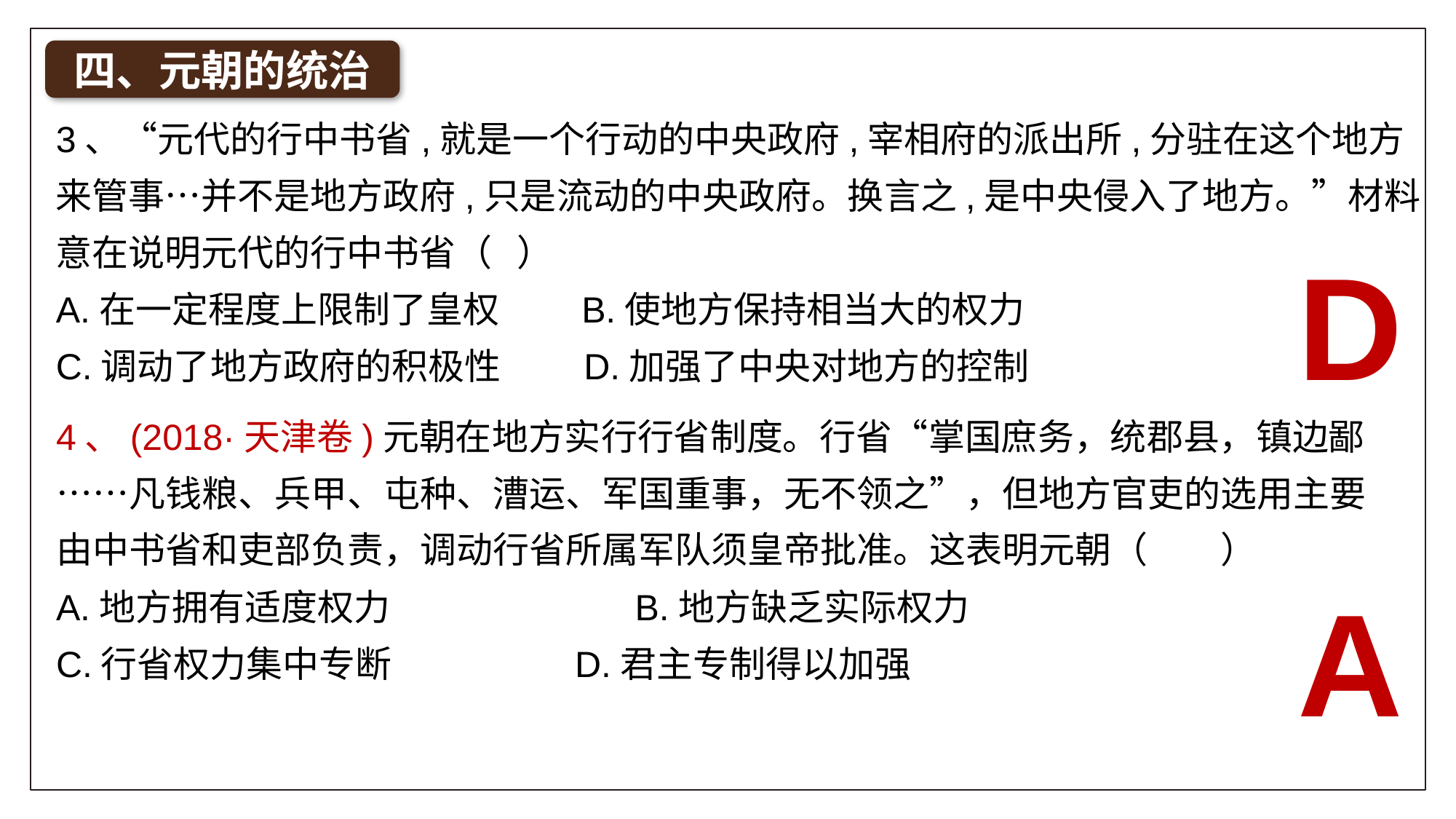

四、元朝的统治
3、“元代的行中书省,就是一个行动的中央政府,宰相府的派出所,分驻在这个地方来管事…并不是地方政府,只是流动的中央政府。换言之,是中央侵入了地方。”材料意在说明元代的行中书省（   ）
A.在一定程度上限制了皇权         B.使地方保持相当大的权力
C.调动了地方政府的积极性         D.加强了中央对地方的控制
D

4、(2018·天津卷)元朝在地方实行行省制度。行省“掌国庶务，统郡县，镇边鄙……凡钱粮、兵甲、屯种、漕运、军国重事，无不领之”，但地方官吏的选用主要由中书省和吏部负责，调动行省所属军队须皇帝批准。这表明元朝（　　）
A.地方拥有适度权力		   B.地方缺乏实际权力
C.行省权力集中专断	         D.君主专制得以加强
A